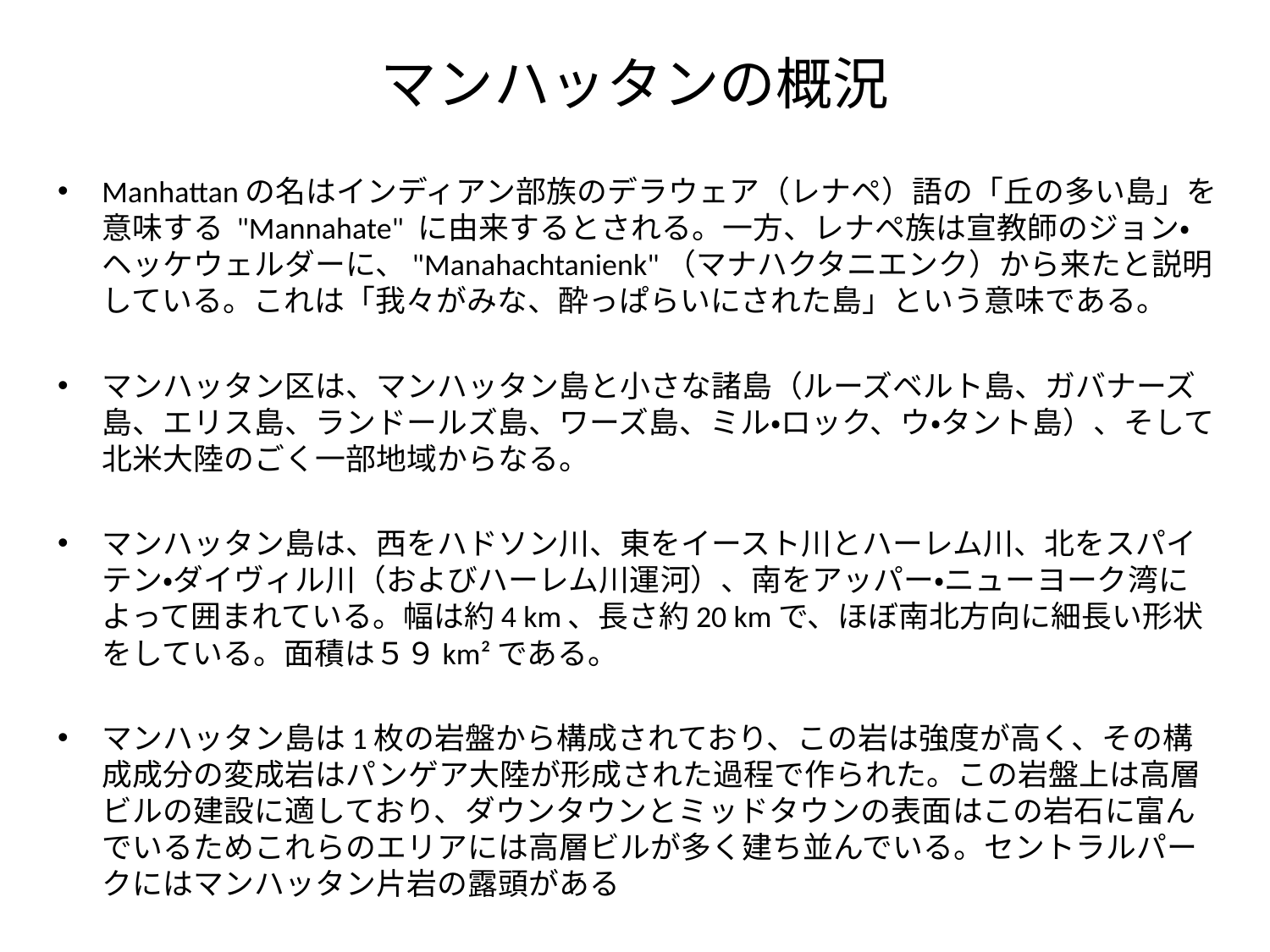

# マンハッタンの概況
Manhattanの名はインディアン部族のデラウェア（レナペ）語の「丘の多い島」を意味する "Mannahate" に由来するとされる。一方、レナペ族は宣教師のジョン・ヘッケウェルダーに、"Manahachtanienk"（マナハクタニエンク）から来たと説明している。これは「我々がみな、酔っぱらいにされた島」という意味である。

マンハッタン区は、マンハッタン島と小さな諸島（ルーズベルト島、ガバナーズ島、エリス島、ランドールズ島、ワーズ島、ミル・ロック、ウ・タント島）、そして北米大陸のごく一部地域からなる。

マンハッタン島は、西をハドソン川、東をイースト川とハーレム川、北をスパイテン・ダイヴィル川（およびハーレム川運河）、南をアッパー・ニューヨーク湾によって囲まれている。幅は約4 km、長さ約20 kmで、ほぼ南北方向に細長い形状をしている。面積は５９km²である。

マンハッタン島は1枚の岩盤から構成されており、この岩は強度が高く、その構成成分の変成岩はパンゲア大陸が形成された過程で作られた。この岩盤上は高層ビルの建設に適しており、ダウンタウンとミッドタウンの表面はこの岩石に富んでいるためこれらのエリアには高層ビルが多く建ち並んでいる。セントラルパークにはマンハッタン片岩の露頭がある